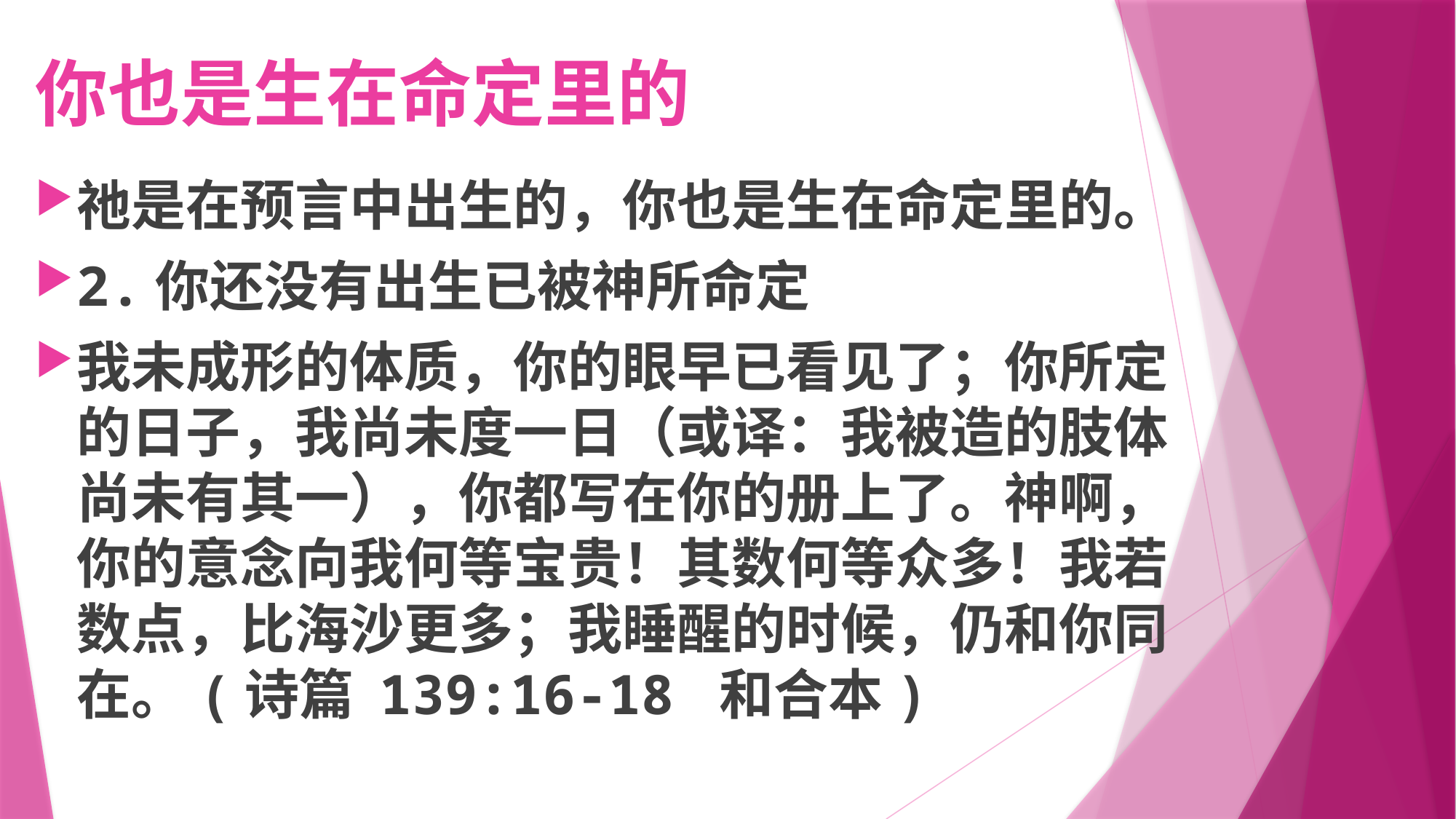

# 你也是生在命定里的
祂是在预言中出生的，你也是生在命定里的。
2.你还没有出生已被神所命定
我未成形的体质，你的眼早已看见了；你所定的日子，我尚未度一日（或译：我被造的肢体尚未有其一），你都写在你的册上了。神啊，你的意念向我何等宝贵！其数何等众多！我若数点，比海沙更多；我睡醒的时候，仍和你同在。(诗篇 139:16-18 和合本)